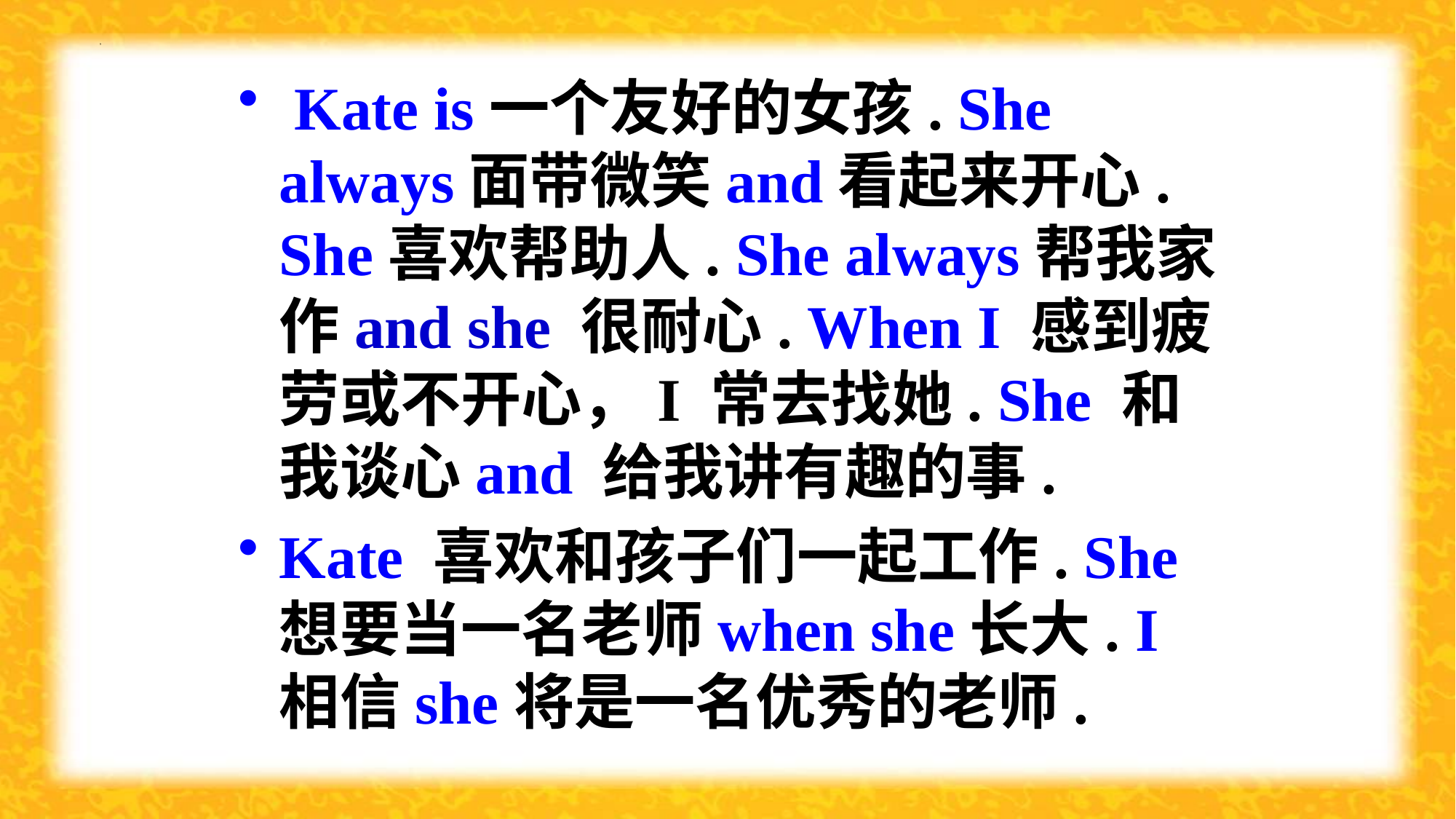

Kate is一个友好的女孩. She always面带微笑and看起来开心. She喜欢帮助人. She always帮我家作and she 很耐心. When I 感到疲劳或不开心，I 常去找她. She 和我谈心and 给我讲有趣的事.
Kate 喜欢和孩子们一起工作. She想要当一名老师when she长大. I 相信she将是一名优秀的老师.